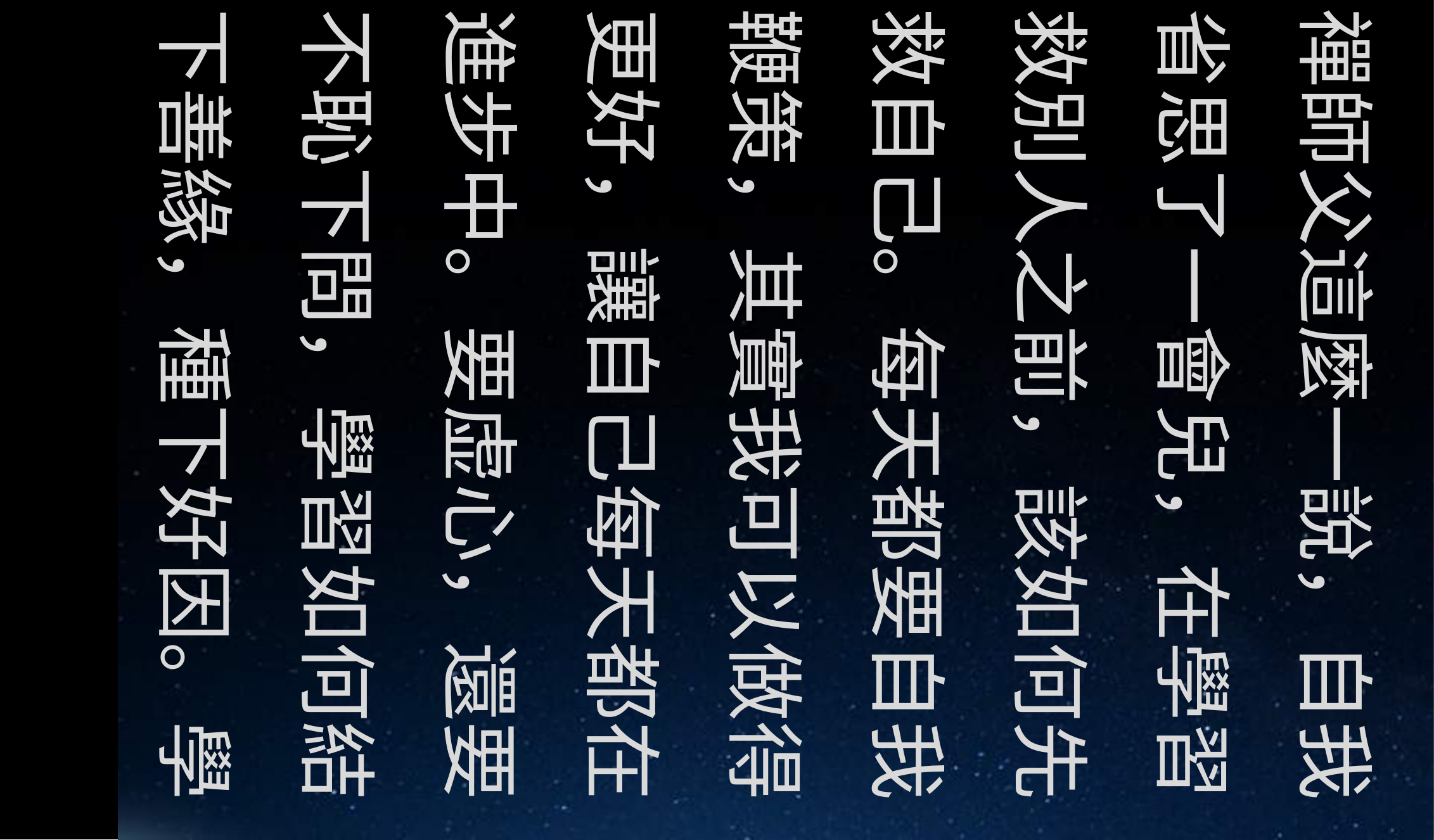

禪師父這麼一說，自我省思了一會兒，在學習救別人之前，該如何先救自己。每天都要自我鞭策，其實我可以做得更好，讓自己每天都在進步中。要虚心，還要不恥下問，學習如何結下善緣，種下好因。學